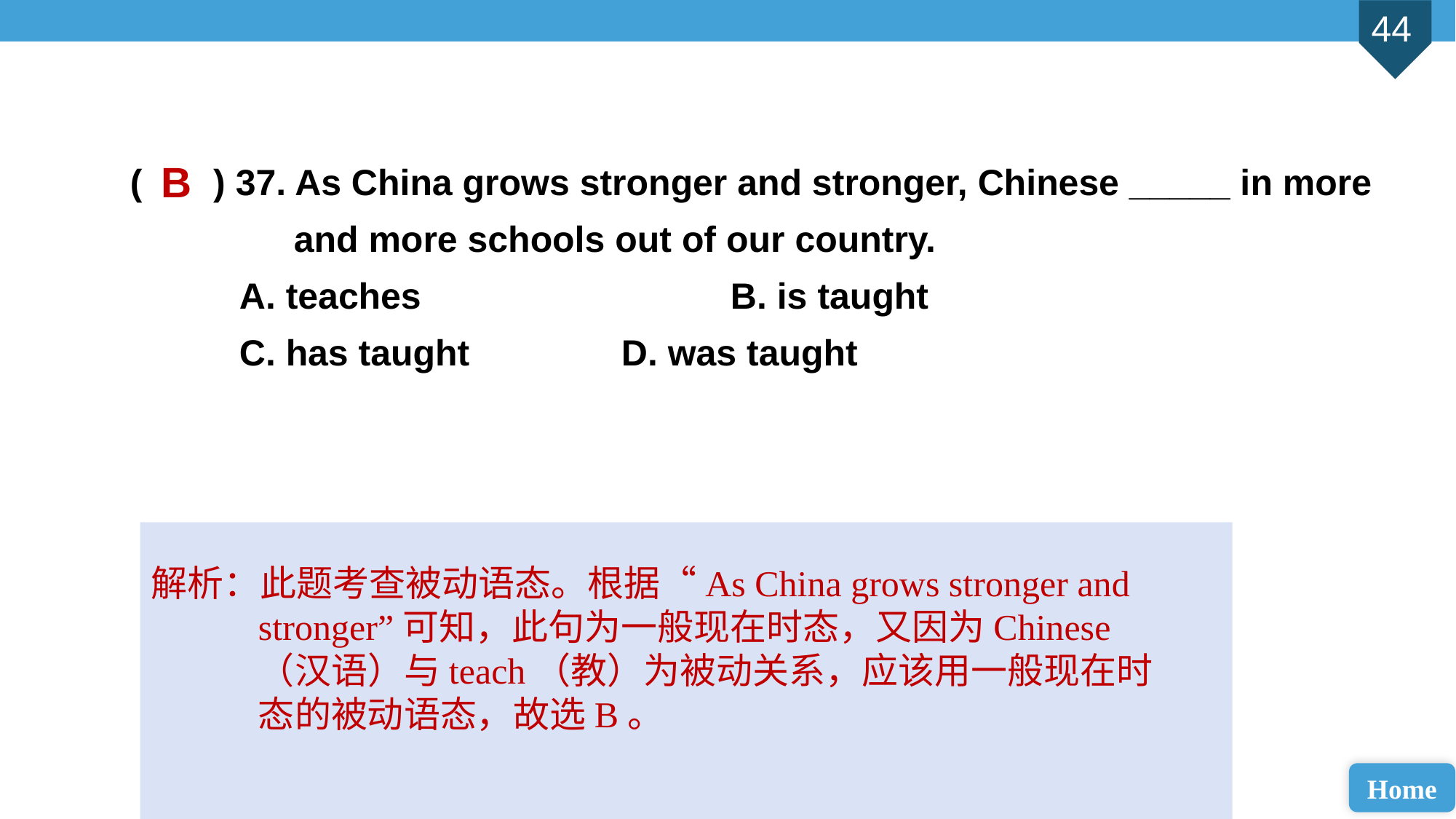

(       ) 37. As China grows stronger and stronger, Chinese _____ in more
and more schools out of our country.
A. teaches 			B. is taught
C. has taught 		D. was taught
B

解析：此题考查被动语态。根据“As China grows stronger and stronger”可知，此句为一般现在时态，又因为Chinese（汉语）与teach（教）为被动关系，应该用一般现在时态的被动语态，故选B。